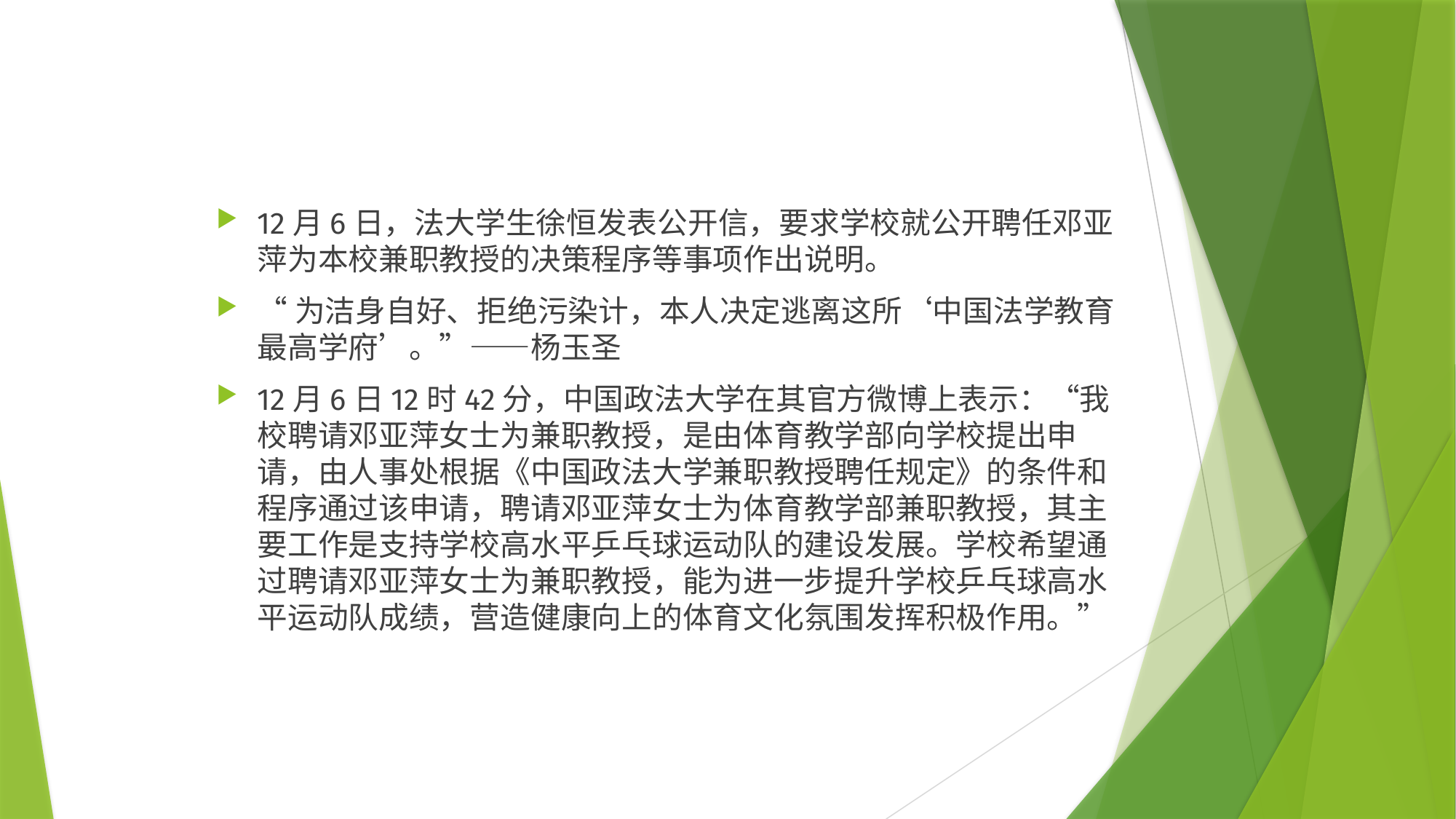

12月6日，法大学生徐恒发表公开信，要求学校就公开聘任邓亚萍为本校兼职教授的决策程序等事项作出说明。
“为洁身自好、拒绝污染计，本人决定逃离这所‘中国法学教育最高学府’。”——杨玉圣
12月6日12时42分，中国政法大学在其官方微博上表示：“我校聘请邓亚萍女士为兼职教授，是由体育教学部向学校提出申请，由人事处根据《中国政法大学兼职教授聘任规定》的条件和程序通过该申请，聘请邓亚萍女士为体育教学部兼职教授，其主要工作是支持学校高水平乒乓球运动队的建设发展。学校希望通过聘请邓亚萍女士为兼职教授，能为进一步提升学校乒乓球高水平运动队成绩，营造健康向上的体育文化氛围发挥积极作用。”